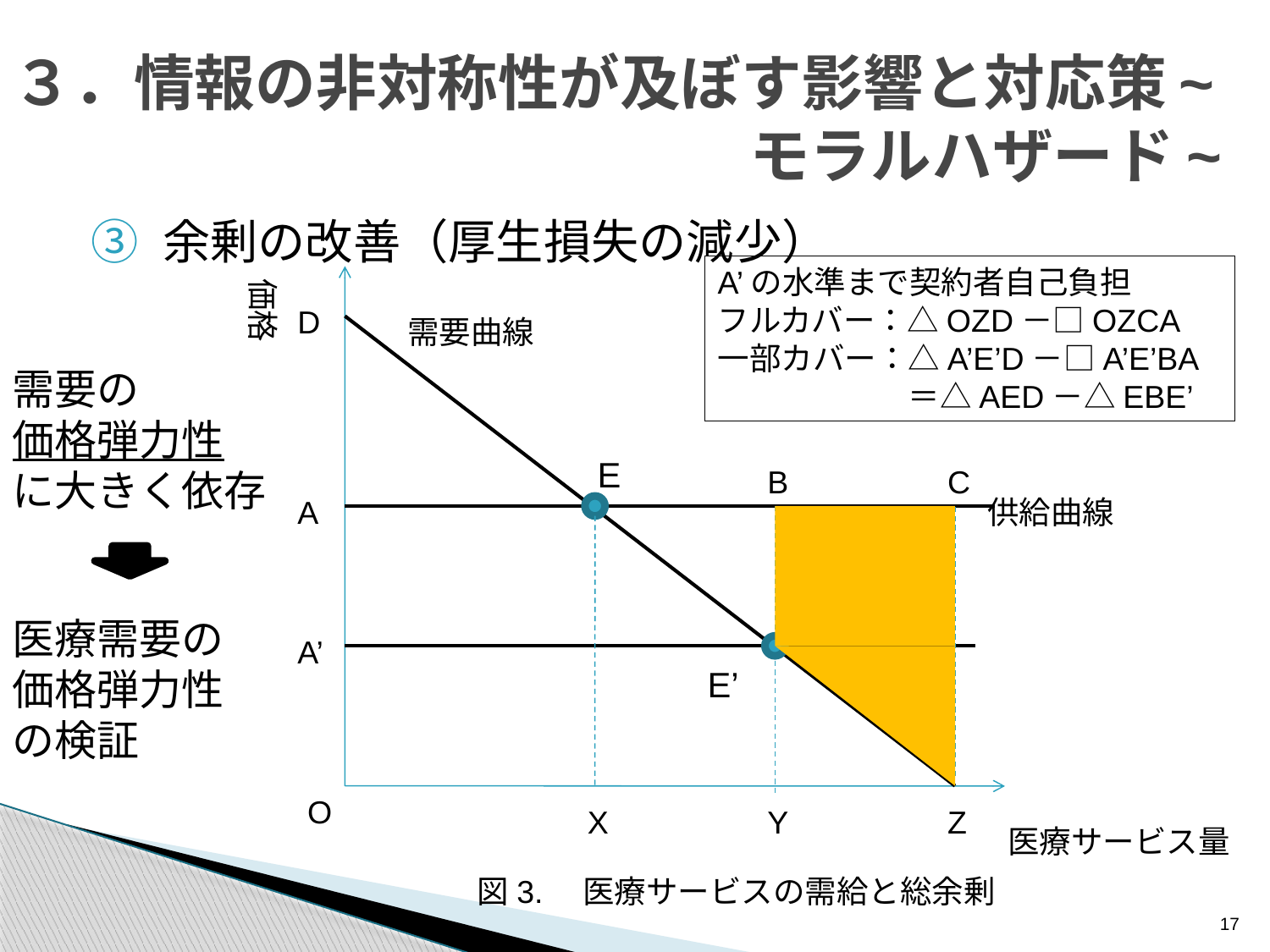

# ３．情報の非対称性が及ぼす影響と対応策~モラルハザード~
余剰の改善（厚生損失の減少）
A’の水準まで契約者自己負担
フルカバー：△OZD－□OZCA
一部カバー：△A’E’D－□A’E’BA
	　　＝△AED－△EBE’
価格
D
需要曲線
需要の
価格弾力性
に大きく依存
E
B
C
A
供給曲線

医療需要の
価格弾力性
の検証
A’

E’
O
X
Y
Z
医療サービス量
図3.　医療サービスの需給と総余剰
17